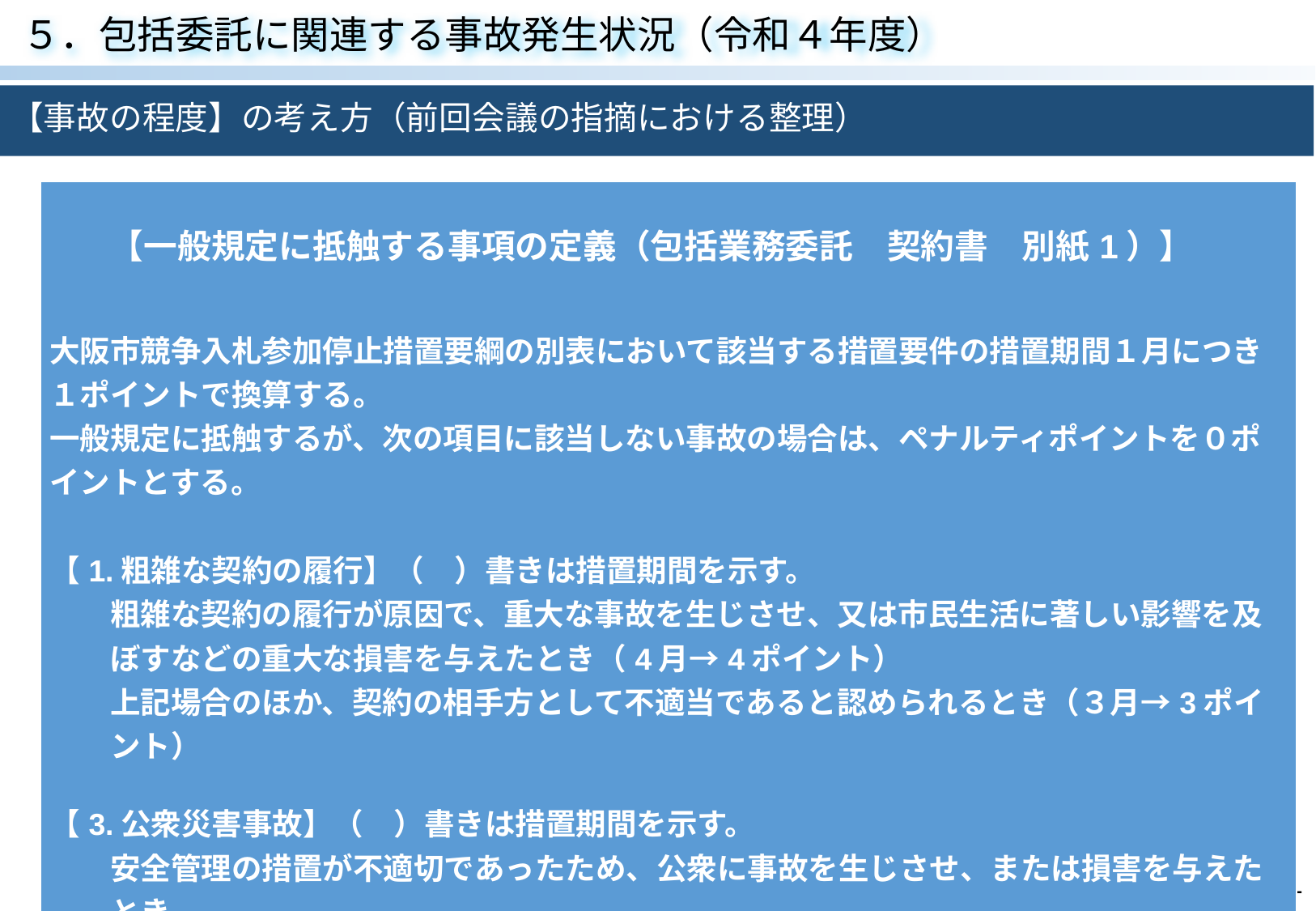

５．包括委託に関連する事故発生状況（令和４年度）
【事故の程度】の考え方（前回会議の指摘における整理）
| 【一般規定に抵触する事項の定義（包括業務委託　契約書　別紙1）】　 　　　　　　　　　　　　　　 大阪市競争入札参加停止措置要綱の別表において該当する措置要件の措置期間１月につき１ポイントで換算する。 一般規定に抵触するが、次の項目に該当しない事故の場合は、ペナルティポイントを０ポイントとする。 　　　　　　　　　 【1.粗雑な契約の履行】（　）書きは措置期間を示す。 粗雑な契約の履行が原因で、重大な事故を生じさせ、又は市⺠生活に著しい影響を及ぼすなどの重大な損害を与えたとき（4月→4ポイント） 上記場合のほか、契約の相手方として不適当であると認められるとき（３月→3ポイント） 【3.公衆災害事故】（　）書きは措置期間を示す。 安全管理の措置が不適切であったため、公衆に事故を生じさせ、または損害を与えたとき 重大な事故を生じさせ、または重大な損害を与えたとき（６月→6ポイント） 負傷者を生じさせ、又は損害（軽微であると認められるときを除く）を与えたとき （３月→3ポイント） |
| --- |
31